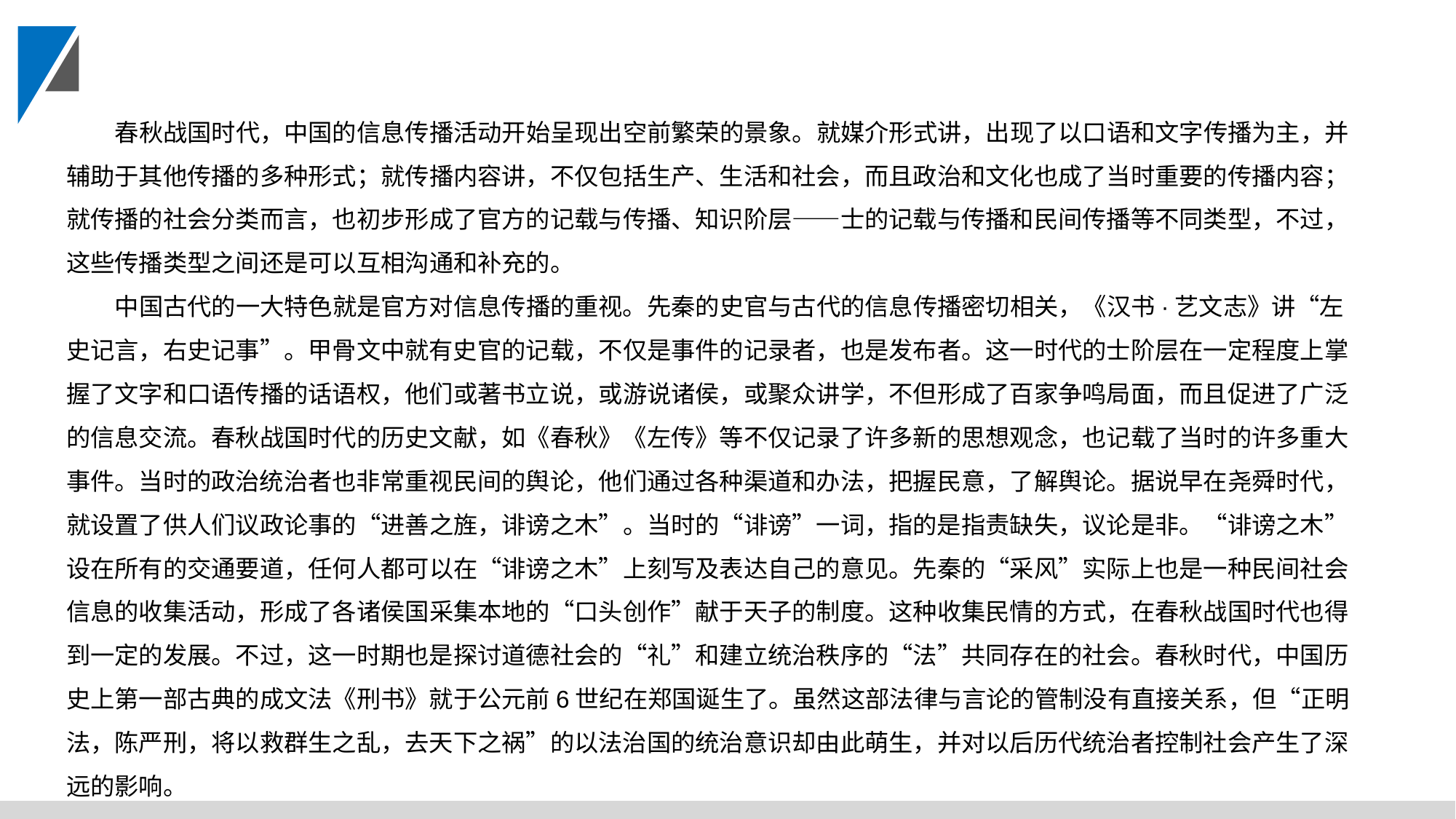

春秋战国时代，中国的信息传播活动开始呈现出空前繁荣的景象。就媒介形式讲，出现了以口语和文字传播为主，并辅助于其他传播的多种形式；就传播内容讲，不仅包括生产、生活和社会，而且政治和文化也成了当时重要的传播内容；就传播的社会分类而言，也初步形成了官方的记载与传播、知识阶层——士的记载与传播和民间传播等不同类型，不过，这些传播类型之间还是可以互相沟通和补充的。
中国古代的一大特色就是官方对信息传播的重视。先秦的史官与古代的信息传播密切相关，《汉书·艺文志》讲“左史记言，右史记事”。甲骨文中就有史官的记载，不仅是事件的记录者，也是发布者。这一时代的士阶层在一定程度上掌握了文字和口语传播的话语权，他们或著书立说，或游说诸侯，或聚众讲学，不但形成了百家争鸣局面，而且促进了广泛的信息交流。春秋战国时代的历史文献，如《春秋》《左传》等不仅记录了许多新的思想观念，也记载了当时的许多重大事件。当时的政治统治者也非常重视民间的舆论，他们通过各种渠道和办法，把握民意，了解舆论。据说早在尧舜时代，就设置了供人们议政论事的“进善之旌，诽谤之木”。当时的“诽谤”一词，指的是指责缺失，议论是非。“诽谤之木”设在所有的交通要道，任何人都可以在“诽谤之木”上刻写及表达自己的意见。先秦的“采风”实际上也是一种民间社会信息的收集活动，形成了各诸侯国采集本地的“口头创作”献于天子的制度。这种收集民情的方式，在春秋战国时代也得到一定的发展。不过，这一时期也是探讨道德社会的“礼”和建立统治秩序的“法”共同存在的社会。春秋时代，中国历史上第一部古典的成文法《刑书》就于公元前6世纪在郑国诞生了。虽然这部法律与言论的管制没有直接关系，但“正明法，陈严刑，将以救群生之乱，去天下之祸”的以法治国的统治意识却由此萌生，并对以后历代统治者控制社会产生了深远的影响。